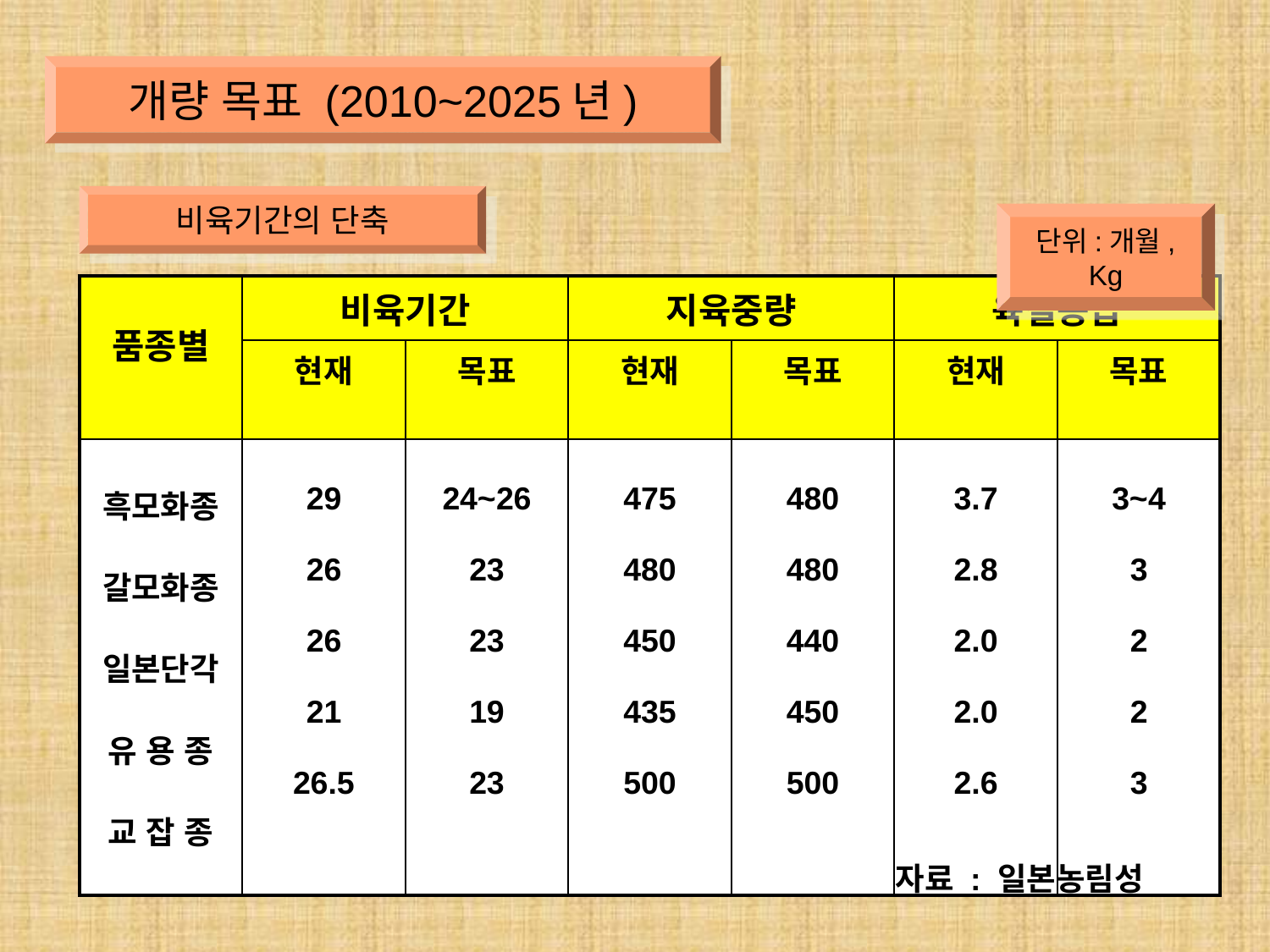

개량 목표 (2010~2025년)
비육기간의 단축
단위:개월, Kg
| 품종별 | 비육기간 |  | 지육중량 |  | 육질등급 |  |
| --- | --- | --- | --- | --- | --- | --- |
|  | 현재 | 목표 | 현재 | 목표 | 현재 | 목표 |
| 흑모화종 갈모화종 일본단각 유 용 종 교 잡 종 | 29 26 26 21 26.5 | 24~26 23 23 19 23 | 475 480 450 435 500 | 480 480 440 450 500 | 3.7 2.8 2.0 2.0 2.6 | 3~4 3 2 2 3 |
자료 : 일본농림성